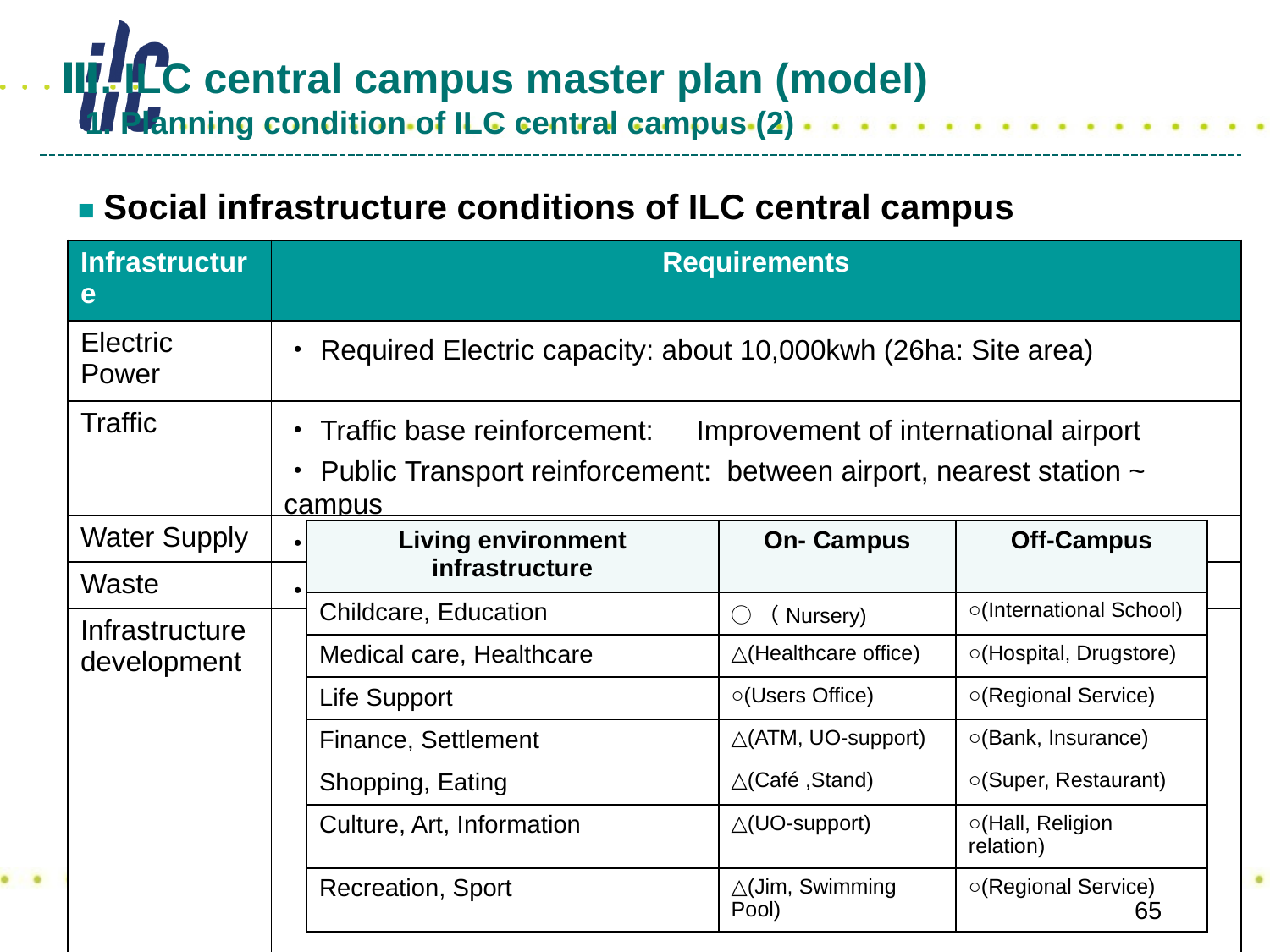

Ⅲ. ILC central campus master plan (model)
1. Planning condition of ILC central campus (2)

■ Social infrastructure conditions of ILC central campus
| Infrastructure | Requirements |
| --- | --- |
| Electric Power | ・Required Electric capacity: about 10,000kwh (26ha: Site area) |
| Traffic | ・Traffic base reinforcement:　Improvement of international airport ・Public Transport reinforcement: between airport, nearest station ~ campus |
| Water Supply | ・Life Water supply: 1540 m3 /day |
| Waste | ・Waste Disposal amount: about 1.9t / day (684.9t / year) |
| Infrastructure development |  |
| Living environment infrastructure | On- Campus | Off-Campus |
| --- | --- | --- |
| Childcare, Education | ○（Nursery) | ○(International School) |
| Medical care, Healthcare | △(Healthcare office) | ○(Hospital, Drugstore) |
| Life Support | ○(Users Office) | ○(Regional Service) |
| Finance, Settlement | △(ATM, UO-support) | ○(Bank, Insurance) |
| Shopping, Eating | △(Café ,Stand) | ○(Super, Restaurant) |
| Culture, Art, Information | △(UO-support) | ○(Hall, Religion relation) |
| Recreation, Sport | △(Jim, Swimming Pool) | ○(Regional Service) |
65